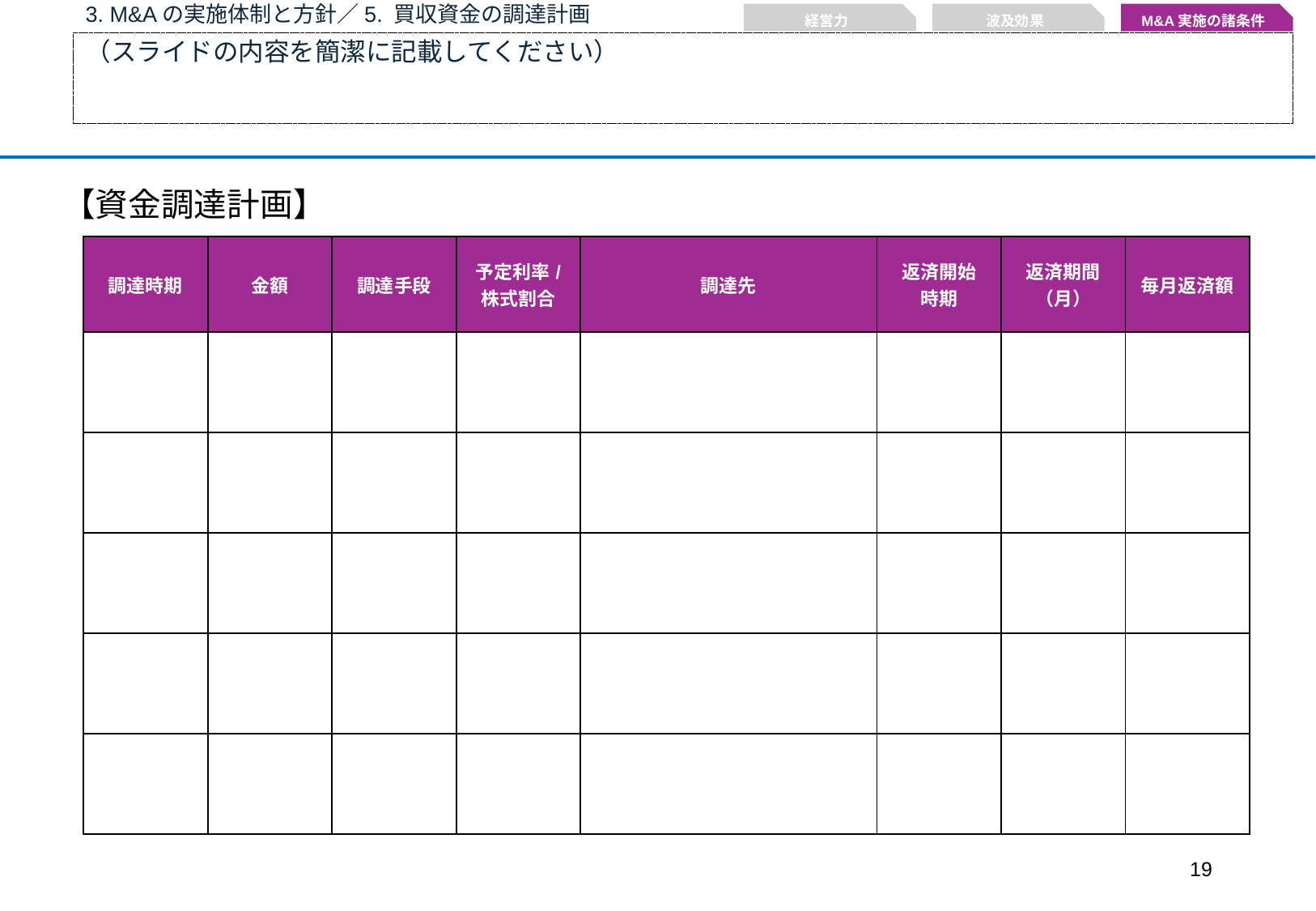

3. M&Aの実施体制と方針／5. 買収資金の調達計画
経営力
波及効果
M&A実施の諸条件
（スライドの内容を簡潔に記載してください）
【資金調達計画】
| 調達時期 | 金額 | 調達手段 | 予定利率/ 株式割合 | 調達先 | 返済開始 時期 | 返済期間 （月） | 毎月返済額 |
| --- | --- | --- | --- | --- | --- | --- | --- |
|  |  |  |  |  |  |  |  |
|  |  |  |  |  |  |  |  |
|  |  |  |  |  |  |  |  |
|  |  |  |  |  |  |  |  |
|  |  |  |  |  |  |  |  |
19